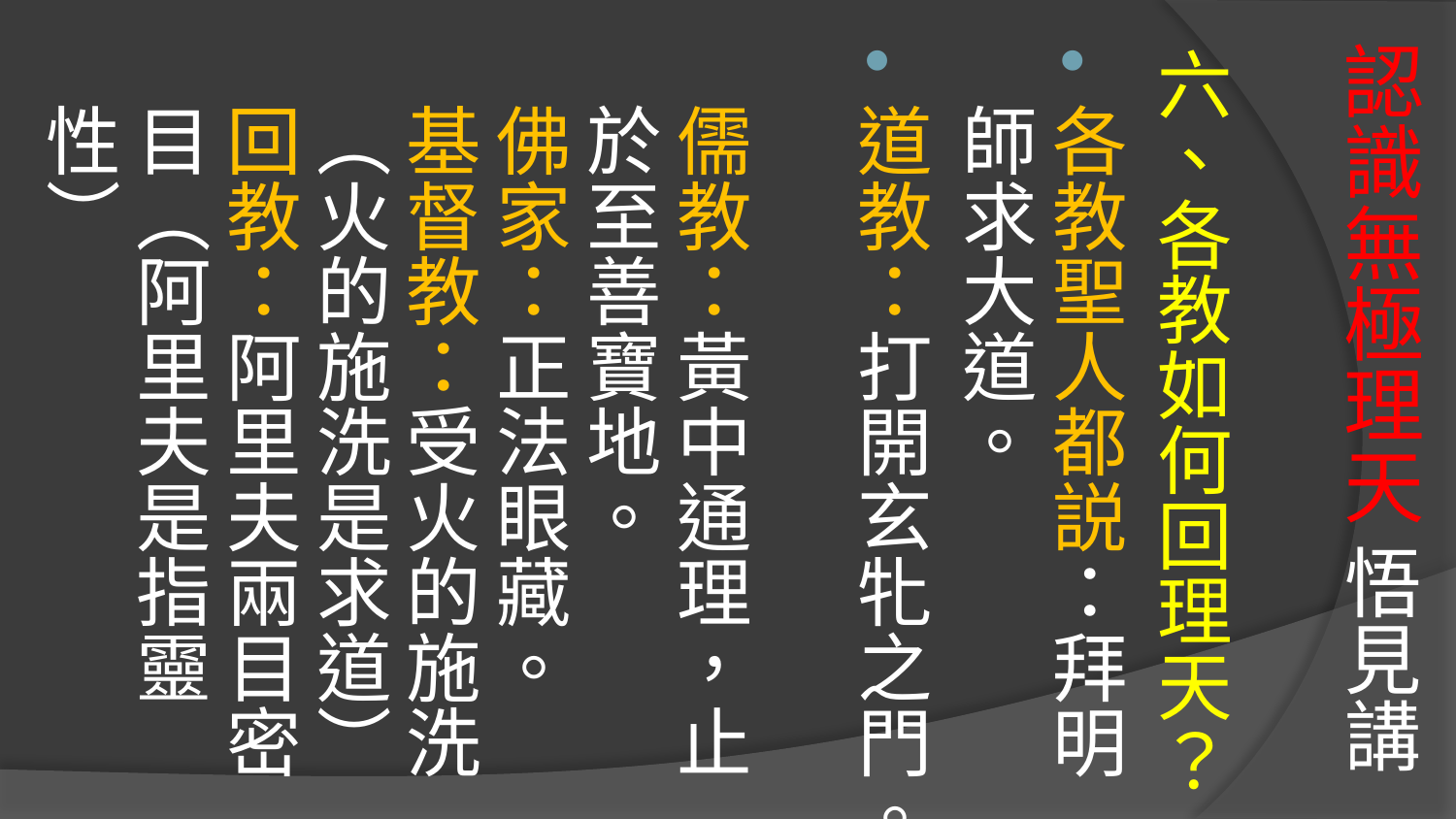

# 認識無極理天 悟見講
六、各教如何回理天？
各教聖人都説：拜明師求大道。
道教：打開玄牝之門。
儒教：黃中通理，止於至善寶地。
佛家：正法眼藏。
基督教：受火的施洗（火的施洗是求道）
回教：阿里夫兩目密目（阿里夫是指靈性）